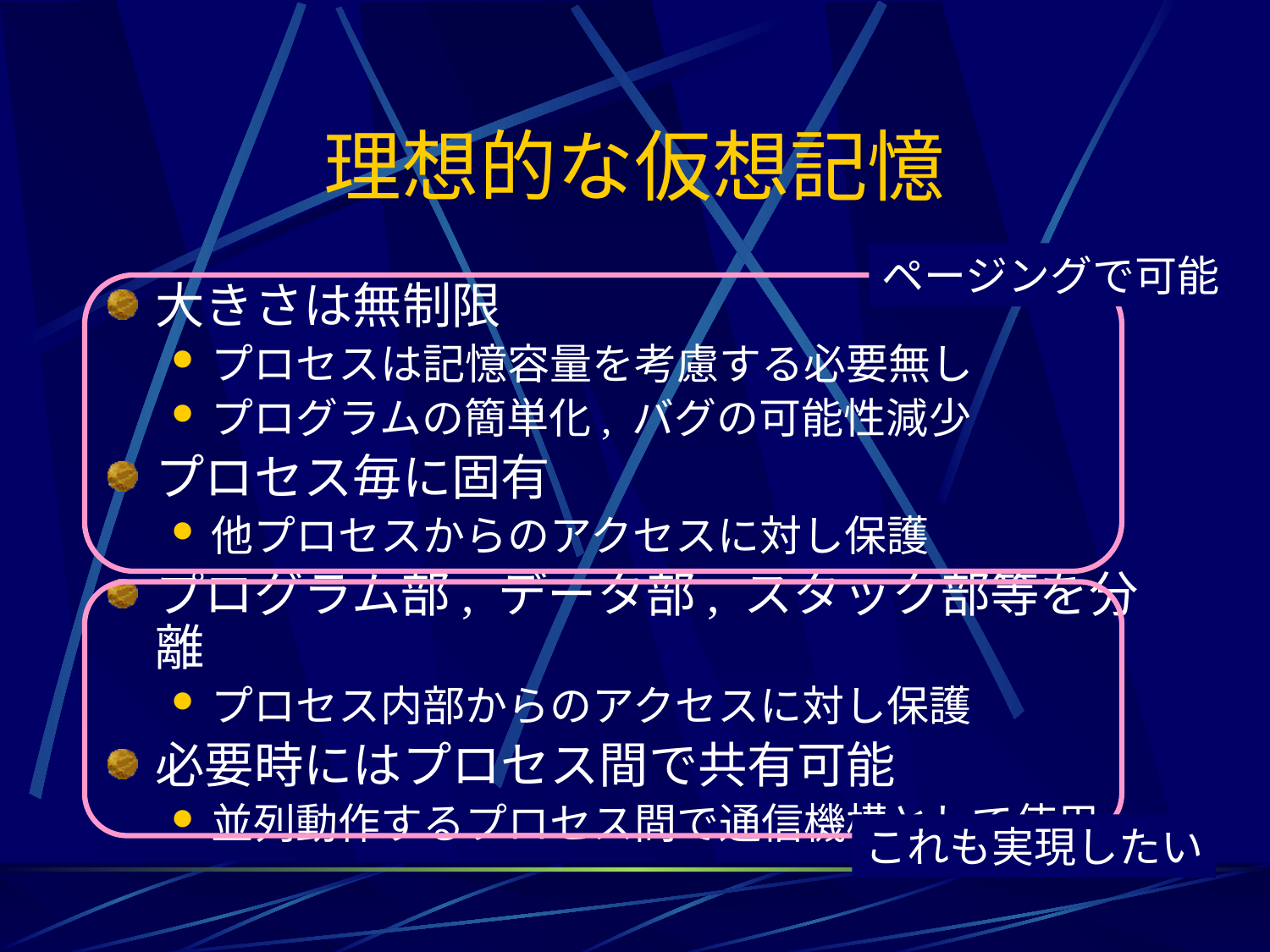

# 理想的な仮想記憶
ページングで可能

大きさは無制限
プロセスは記憶容量を考慮する必要無し
プログラムの簡単化, バグの可能性減少
プロセス毎に固有
他プロセスからのアクセスに対し保護
プログラム部, データ部, スタック部等を分離
プロセス内部からのアクセスに対し保護
必要時にはプロセス間で共有可能
並列動作するプロセス間で通信機構として使用

これも実現したい